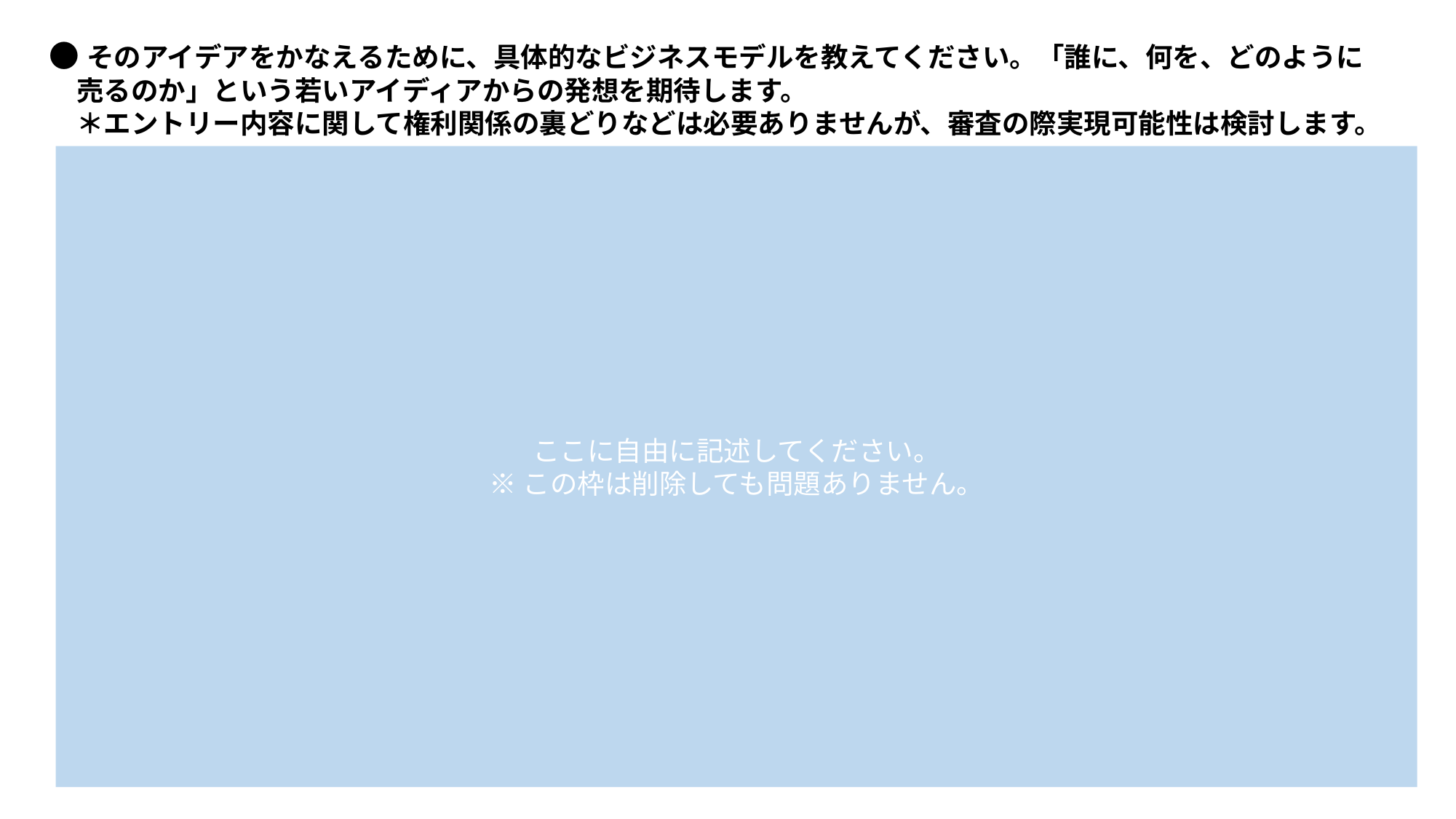

●そのアイデアをかなえるために、具体的なビジネスモデルを教えてください。「誰に、何を、どのように
　売るのか」という若いアイディアからの発想を期待します。
＊エントリー内容に関して権利関係の裏どりなどは必要ありませんが、審査の際実現可能性は検討します。

ここに自由に記述してください。
※この枠は削除しても問題ありません。